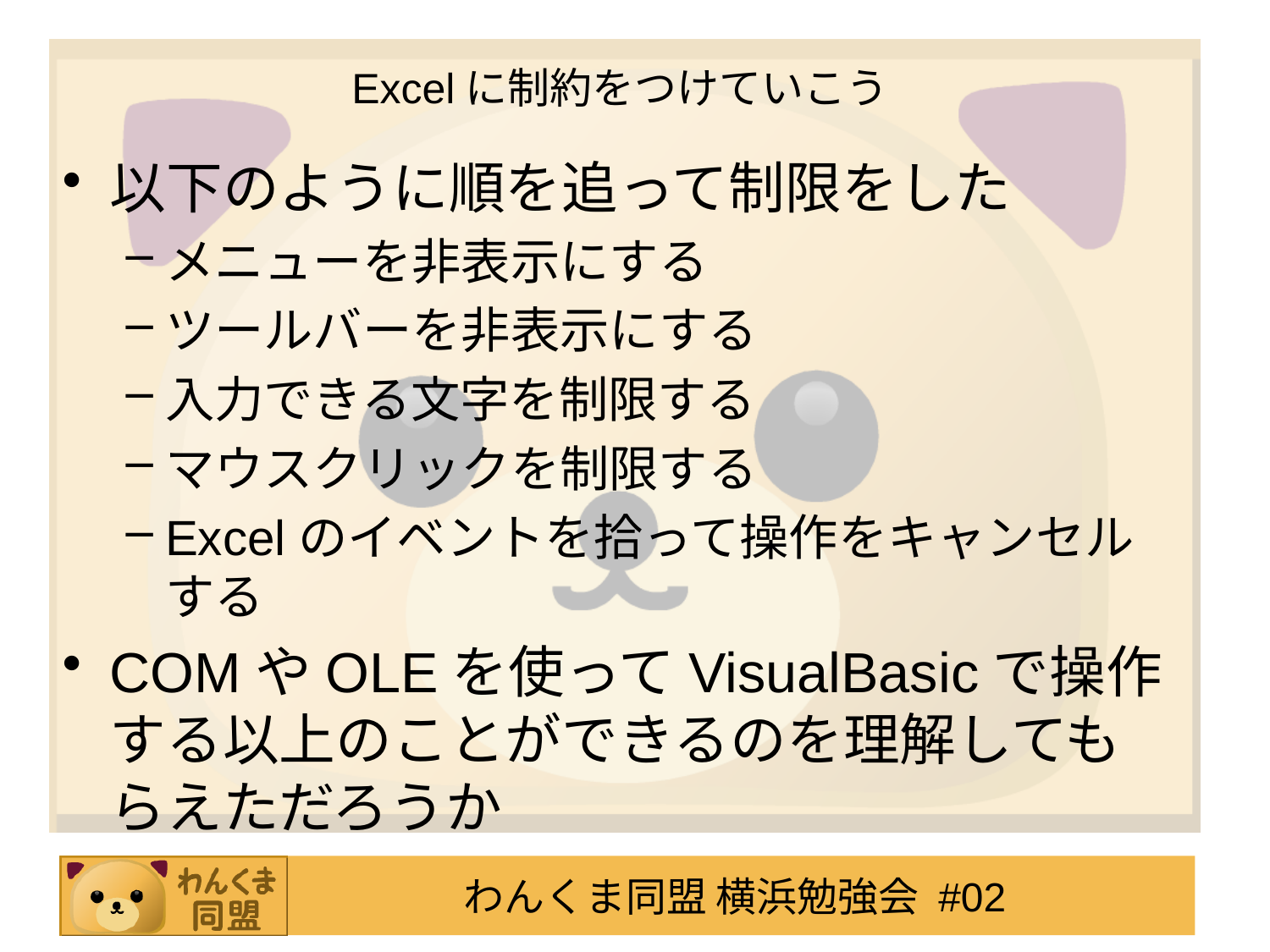

# Excelに制約をつけていこう
以下のように順を追って制限をした
メニューを非表示にする
ツールバーを非表示にする
入力できる文字を制限する
マウスクリックを制限する
Excelのイベントを拾って操作をキャンセルする
COMやOLEを使ってVisualBasicで操作する以上のことができるのを理解してもらえただろうか